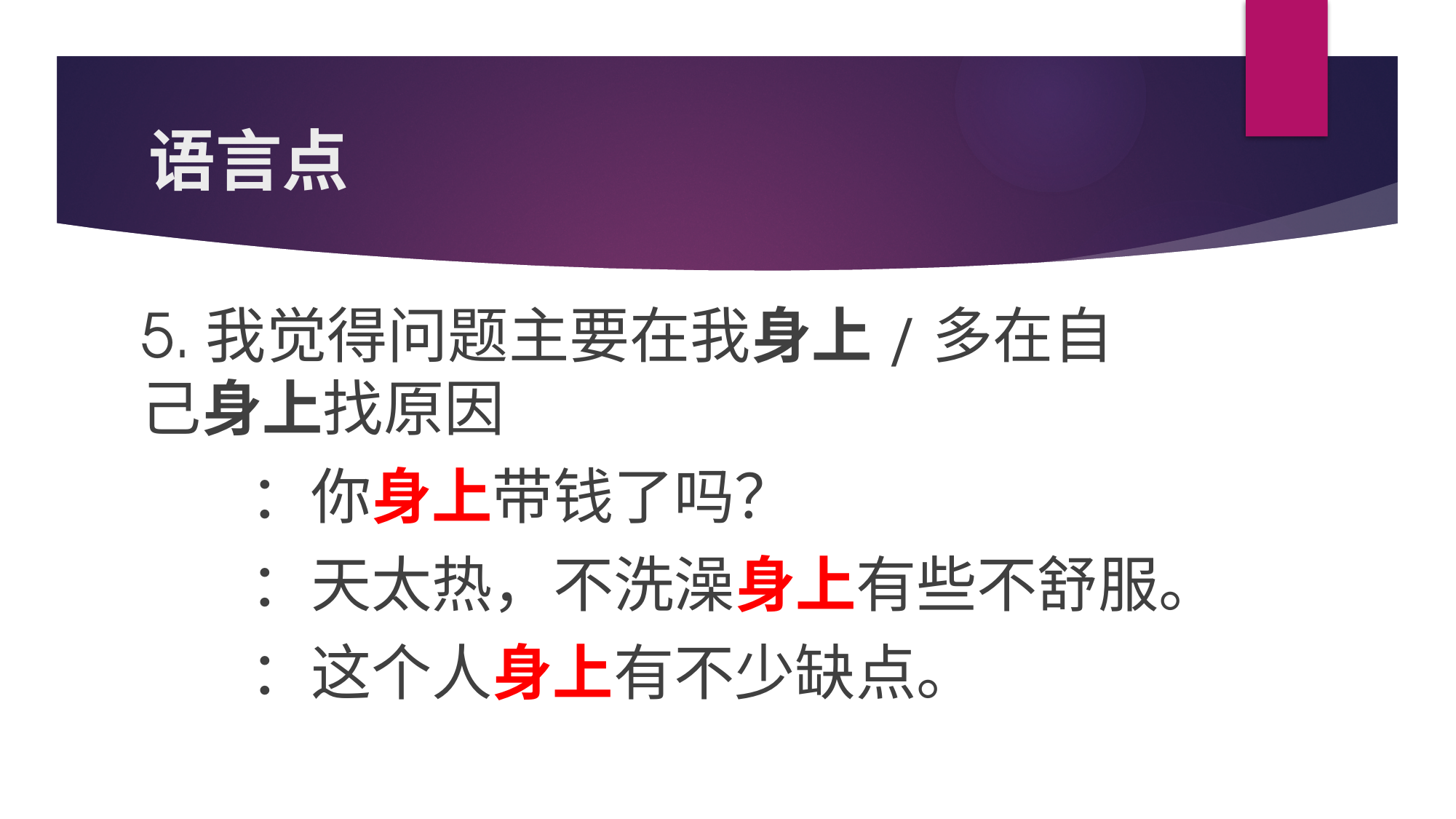

# 语言点
5.我觉得问题主要在我身上/多在自己身上找原因
	：你身上带钱了吗？
	：天太热，不洗澡身上有些不舒服。
	：这个人身上有不少缺点。